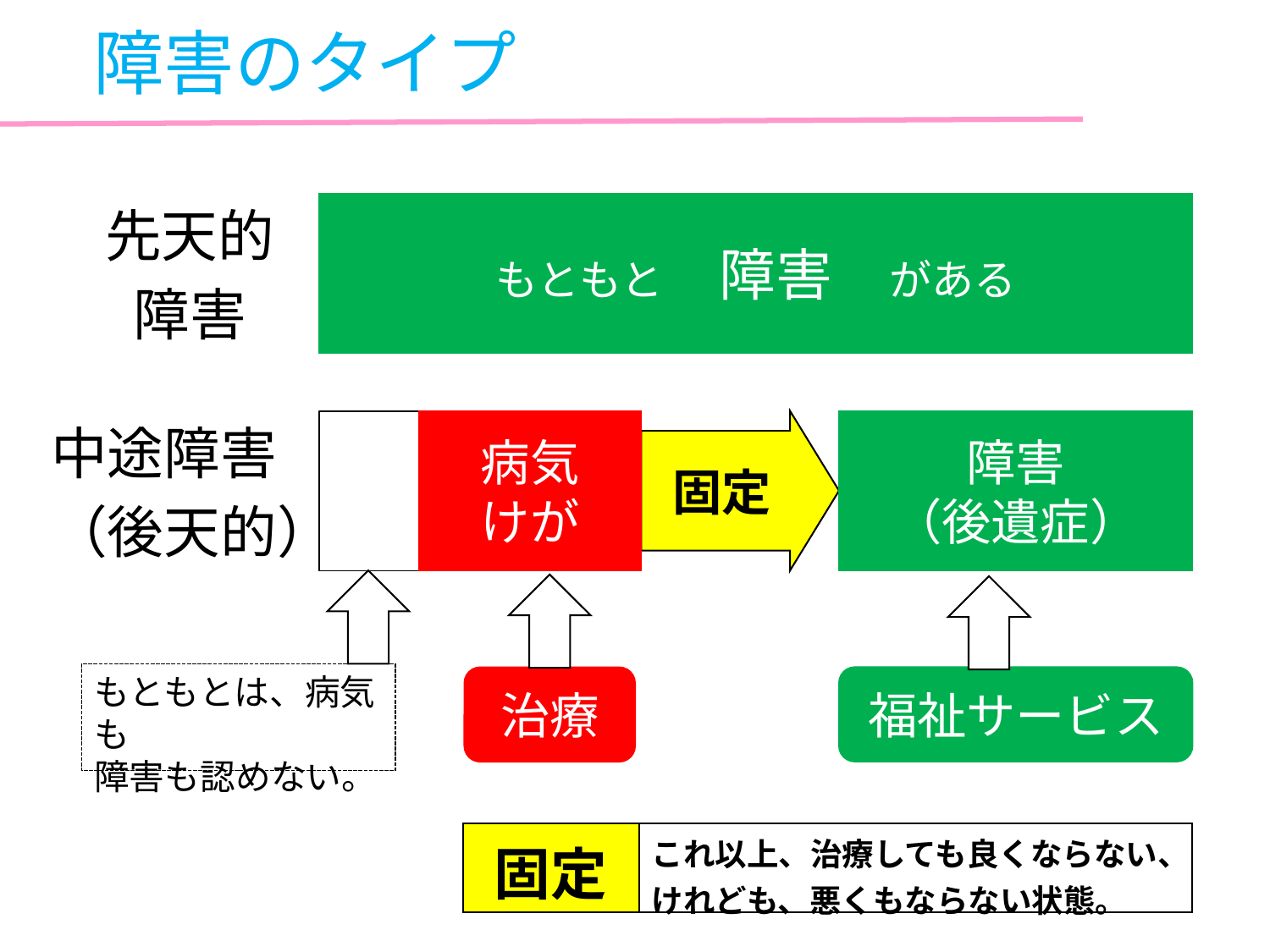

障害のタイプ
もともと　障害　がある
先天的
障害
固定
障害
（後遺症）
病気
けが
中途障害
（後天的）

もともとは、病気も
障害も認めない。
福祉サービス
治療
| 固定 | これ以上、治療しても良くならない、 けれども、悪くもならない状態。 |
| --- | --- |